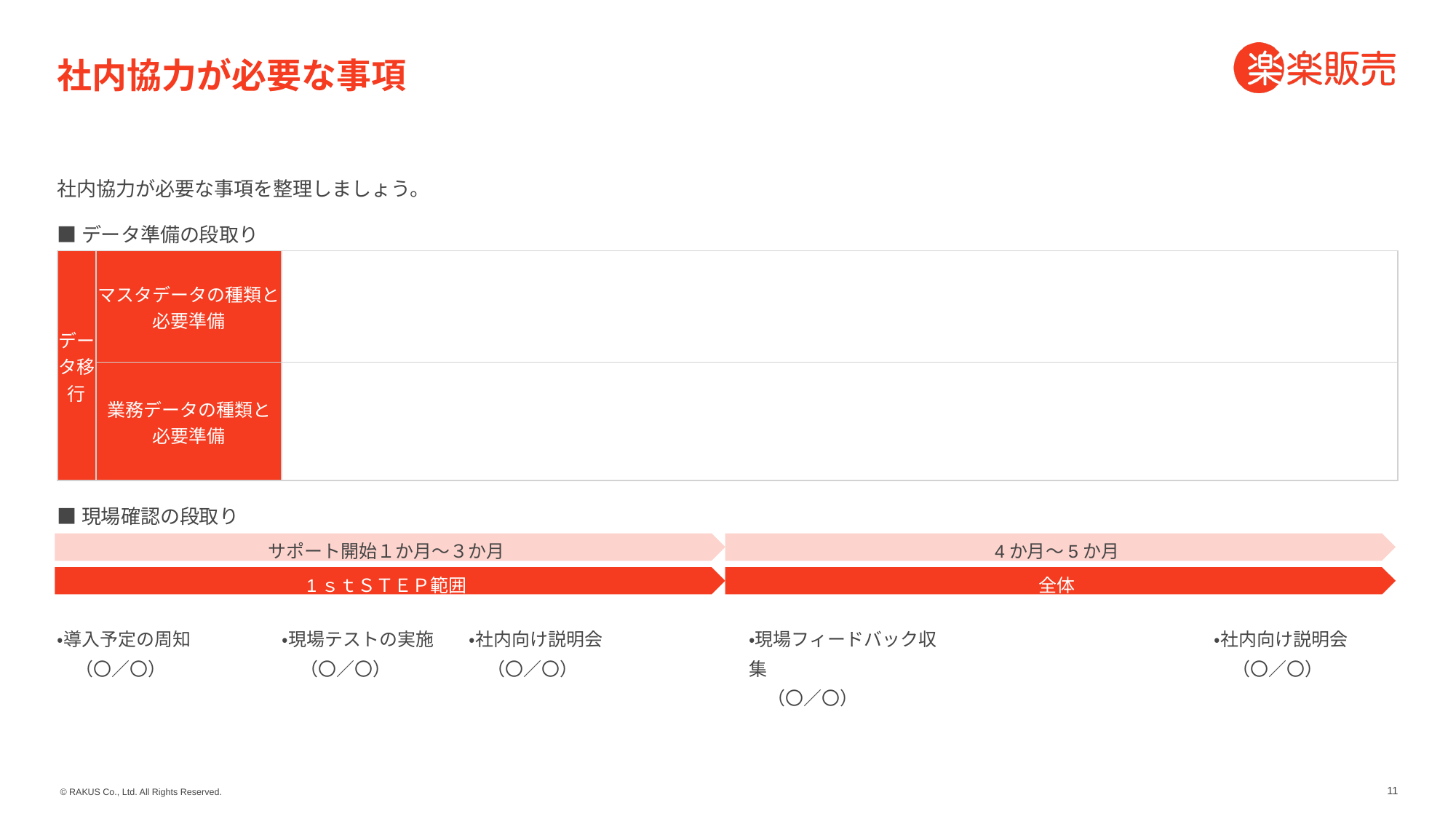

# 社内協力が必要な事項
社内協力が必要な事項を整理しましょう。
■データ準備の段取り
| データ移行 | マスタデータの種類と 必要準備 |  |
| --- | --- | --- |
|  | 業務データの種類と 必要準備 |  |
■現場確認の段取り
サポート開始１か月～３か月
4か月～5か月
1ｓｔＳＴＥＰ範囲
全体
・導入予定の周知
　（〇／〇）
・現場テストの実施
　（〇／〇）
・社内向け説明会
　（〇／〇）
・現場フィードバック収集
　（〇／〇）
・社内向け説明会
　（〇／〇）
11